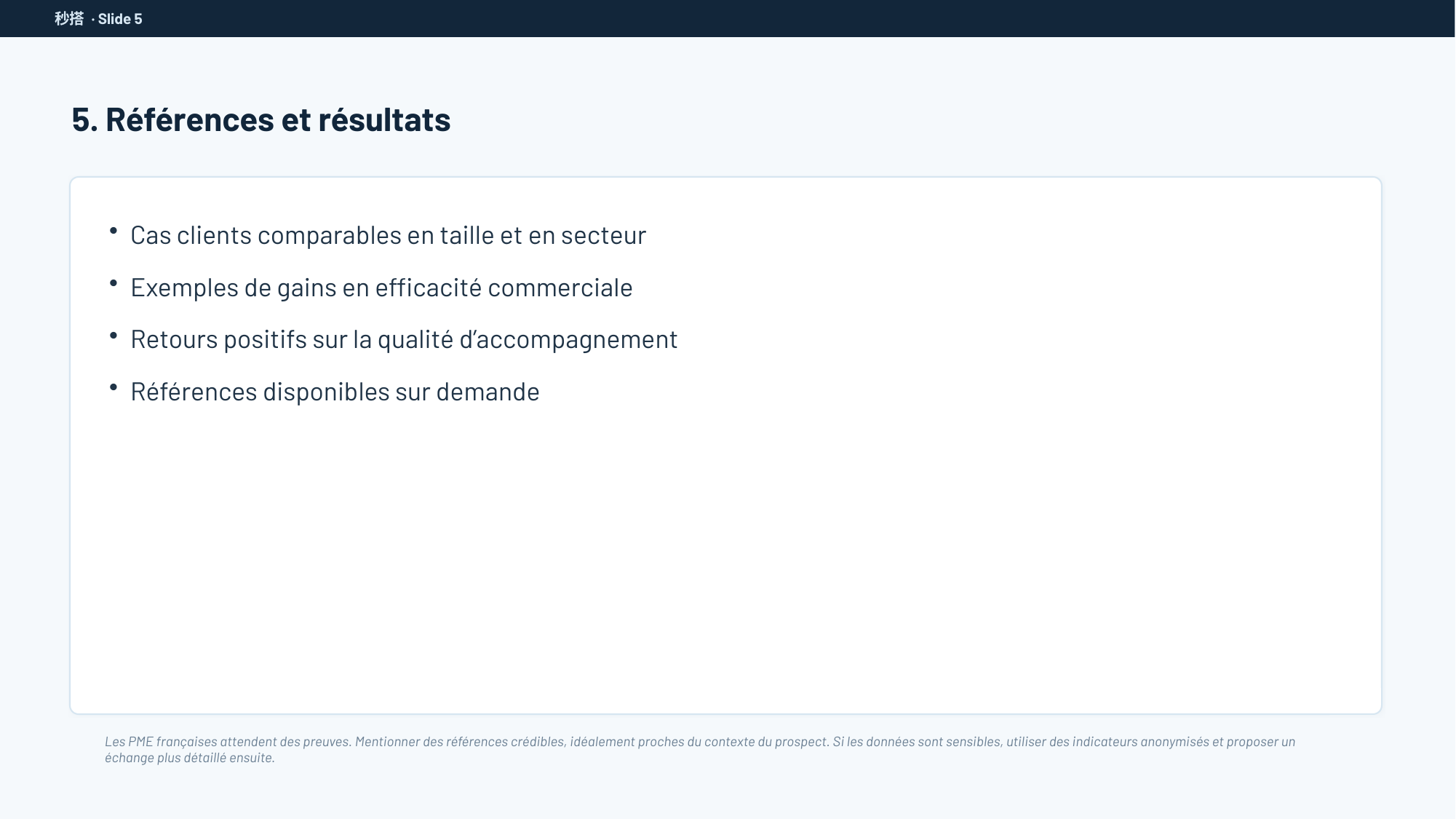

秒搭 · Slide 5
5. Références et résultats

Cas clients comparables en taille et en secteur
Exemples de gains en efficacité commerciale
Retours positifs sur la qualité d’accompagnement
Références disponibles sur demande
Les PME françaises attendent des preuves. Mentionner des références crédibles, idéalement proches du contexte du prospect. Si les données sont sensibles, utiliser des indicateurs anonymisés et proposer un échange plus détaillé ensuite.